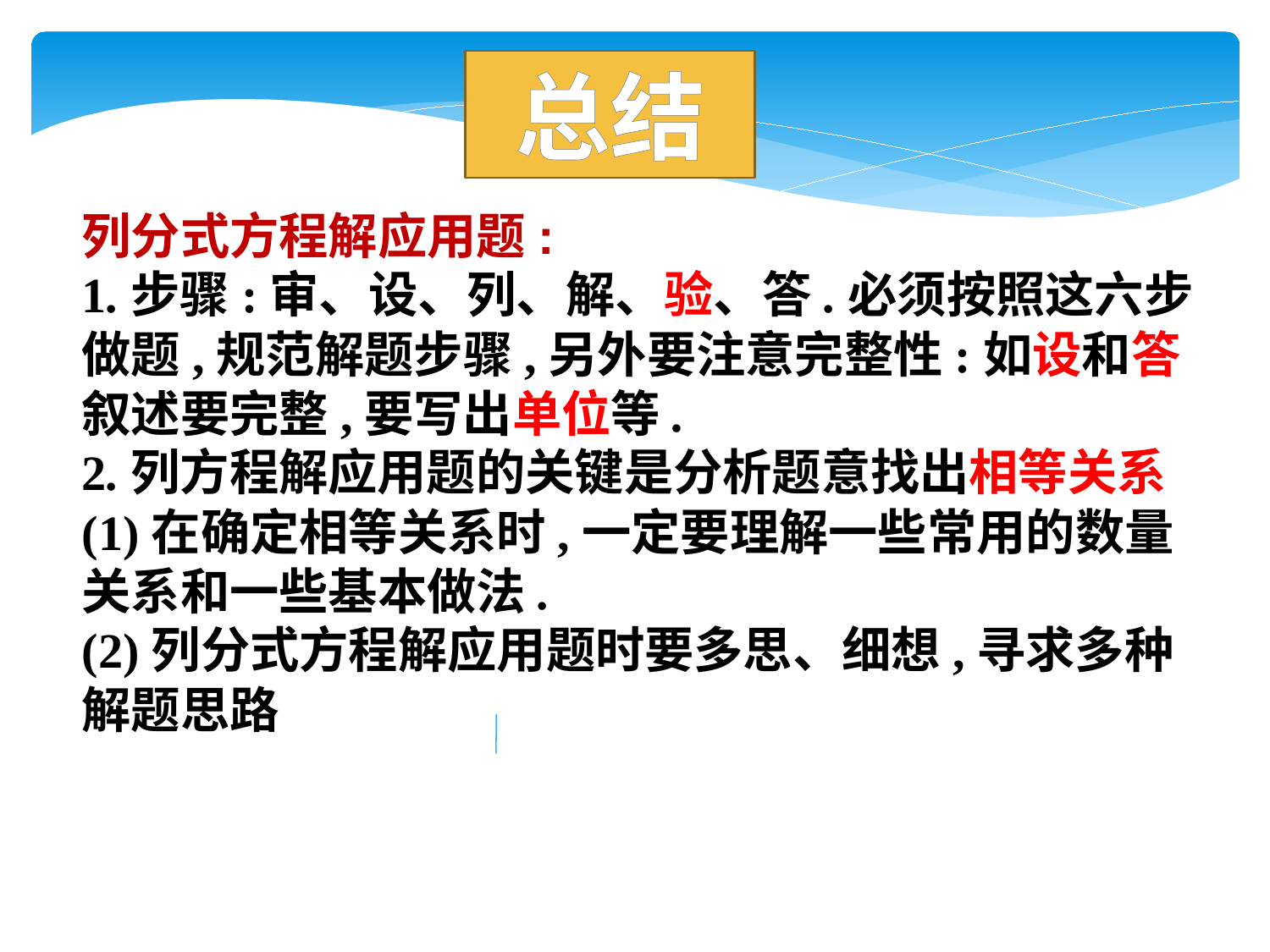

总结
列分式方程解应用题:
1.步骤:审、设、列、解、验、答.必须按照这六步做题,规范解题步骤,另外要注意完整性:如设和答叙述要完整,要写出单位等.
2.列方程解应用题的关键是分析题意找出相等关系
(1)在确定相等关系时,一定要理解一些常用的数量关系和一些基本做法.
(2)列分式方程解应用题时要多思、细想,寻求多种解题思路